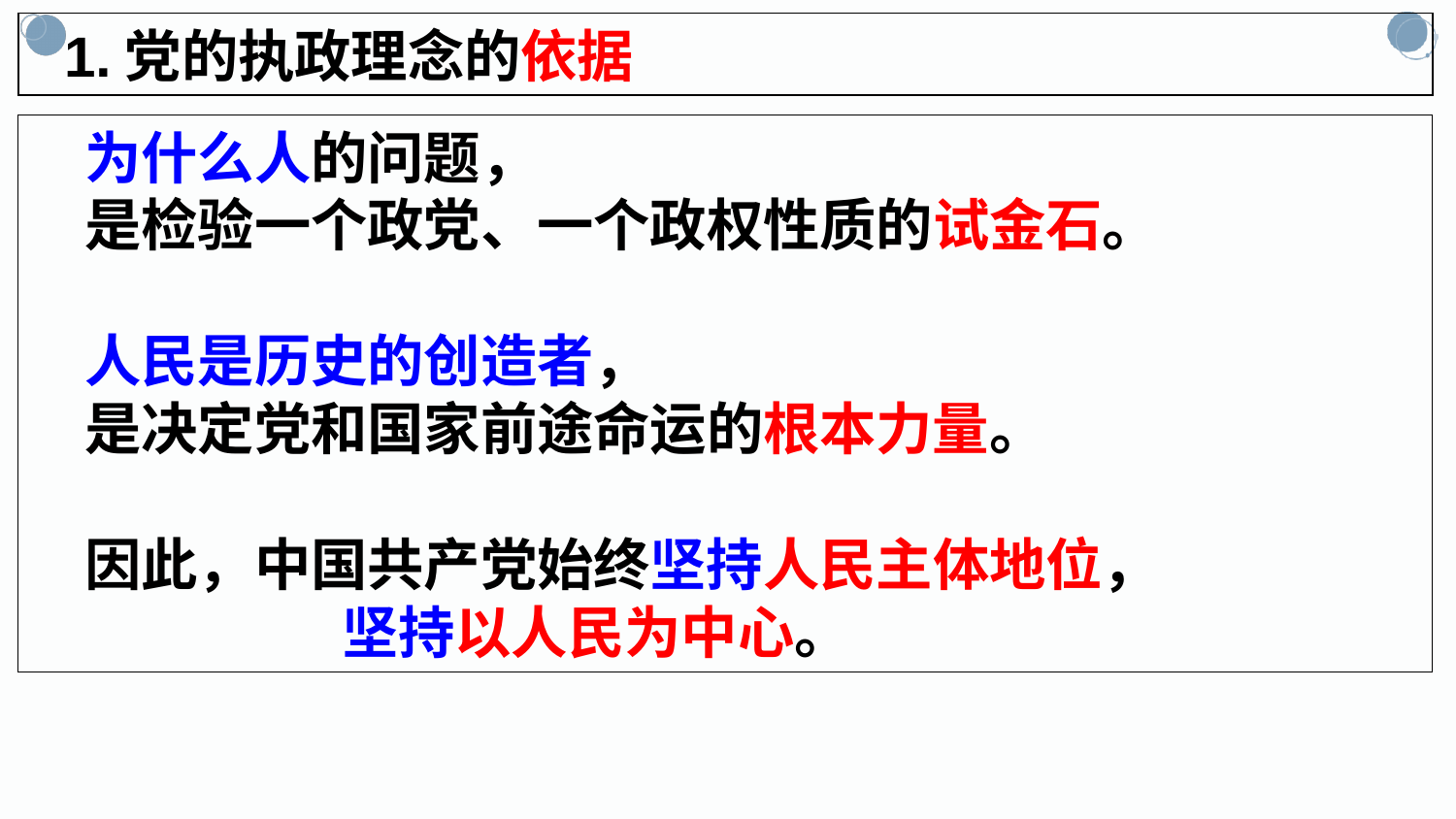

1.党的执政理念的依据
   为什么人的问题，
   是检验一个政党、一个政权性质的试金石。

   人民是历史的创造者，
   是决定党和国家前途命运的根本力量。

   因此，中国共产党始终坚持人民主体地位，
                       坚持以人民为中心。